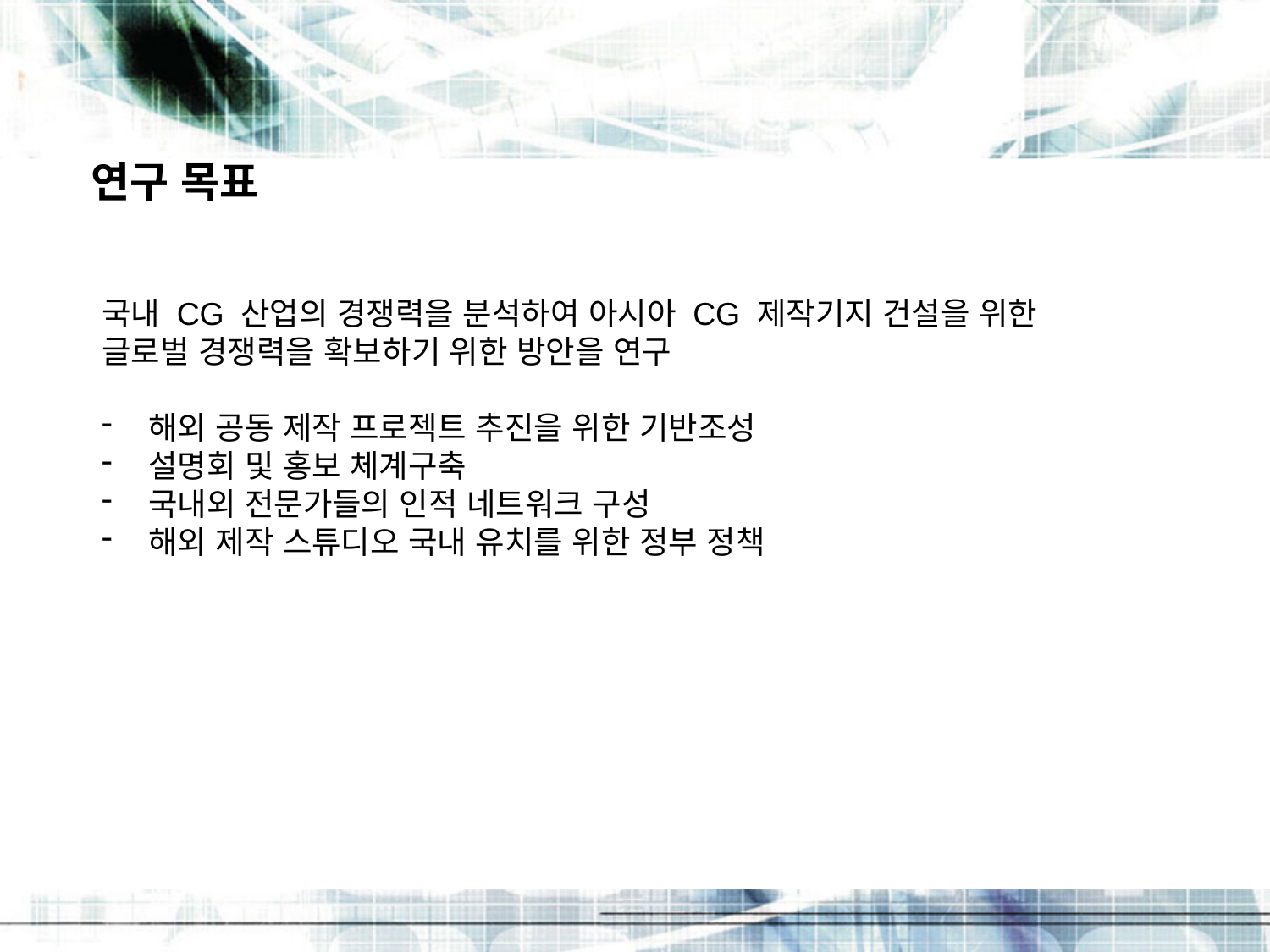

연구 목표
국내 CG 산업의 경쟁력을 분석하여 아시아 CG 제작기지 건설을 위한
글로벌 경쟁력을 확보하기 위한 방안을 연구

 해외 공동 제작 프로젝트 추진을 위한 기반조성
 설명회 및 홍보 체계구축
 국내외 전문가들의 인적 네트워크 구성
 해외 제작 스튜디오 국내 유치를 위한 정부 정책